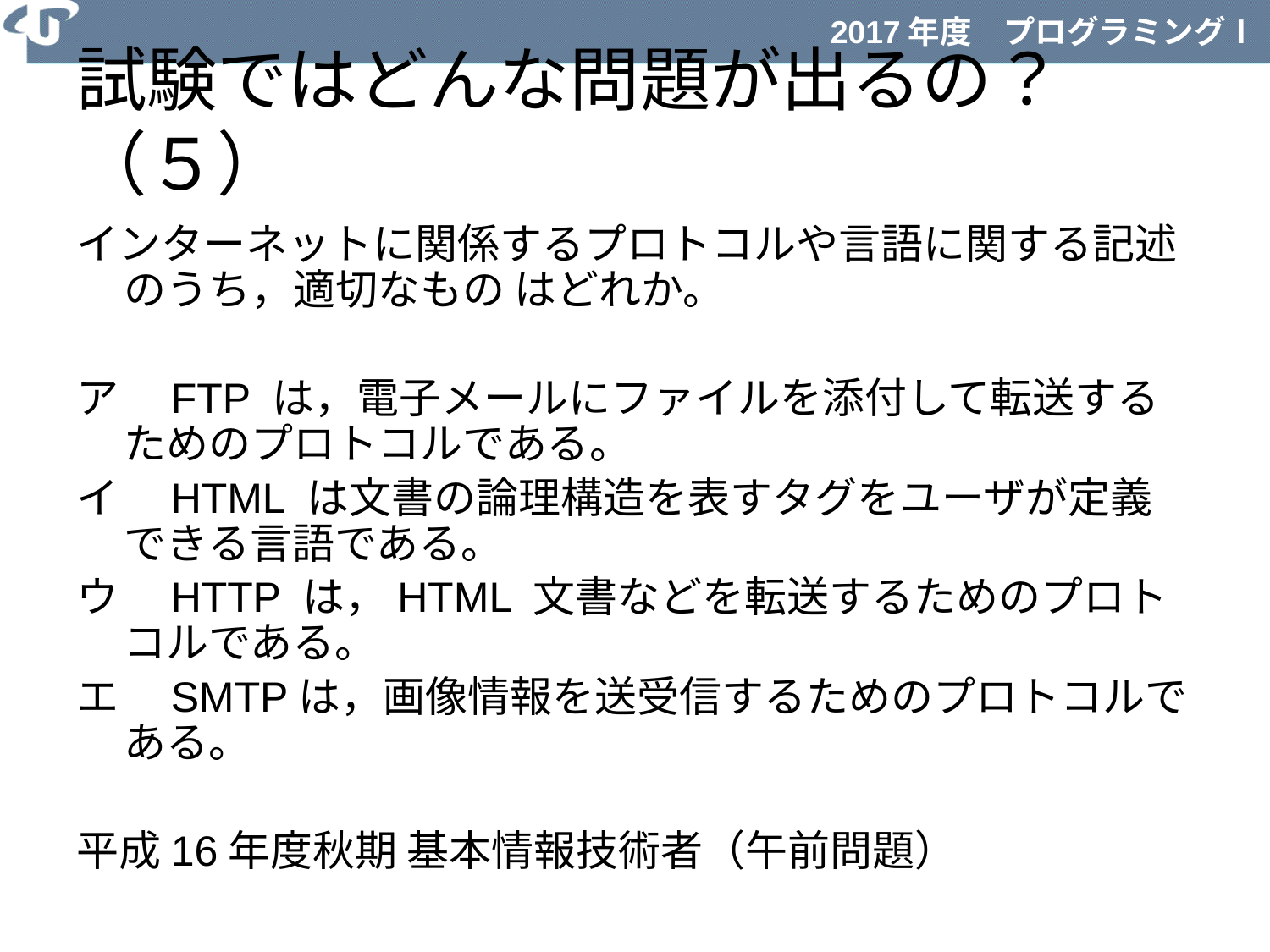

試験ではどんな問題が出るの？（５）
インターネットに関係するプロトコルや言語に関する記述のうち，適切なもの はどれか。

ア　FTP は，電子メールにファイルを添付して転送するためのプロトコルである。
イ　HTML は文書の論理構造を表すタグをユーザが定義できる言語である。
ウ　HTTP は，HTML 文書などを転送するためのプロトコルである。
エ　SMTPは，画像情報を送受信するためのプロトコルである。

平成16年度秋期 基本情報技術者（午前問題）